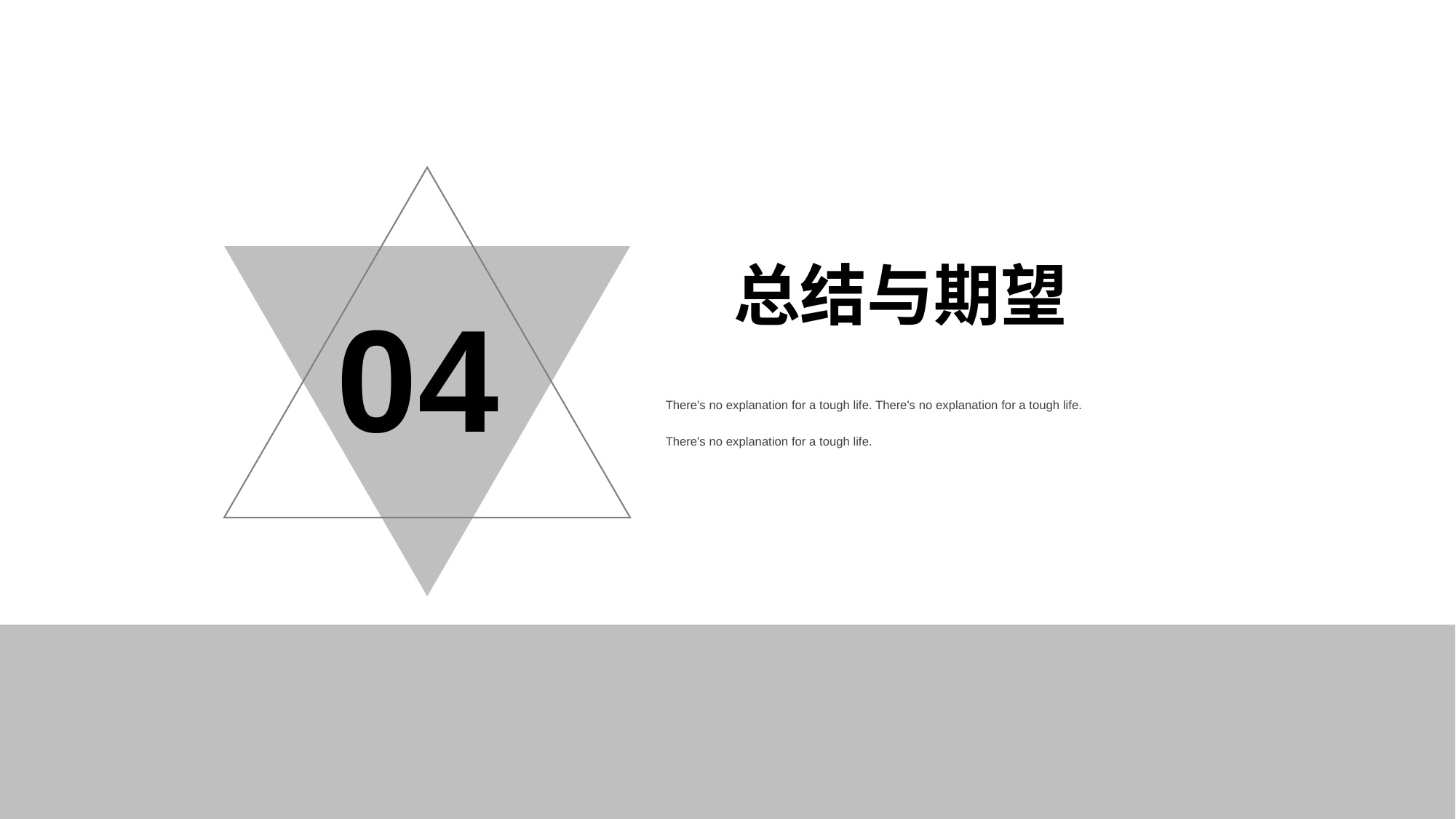

总结与期望
04
There's no explanation for a tough life. There's no explanation for a tough life. There's no explanation for a tough life.